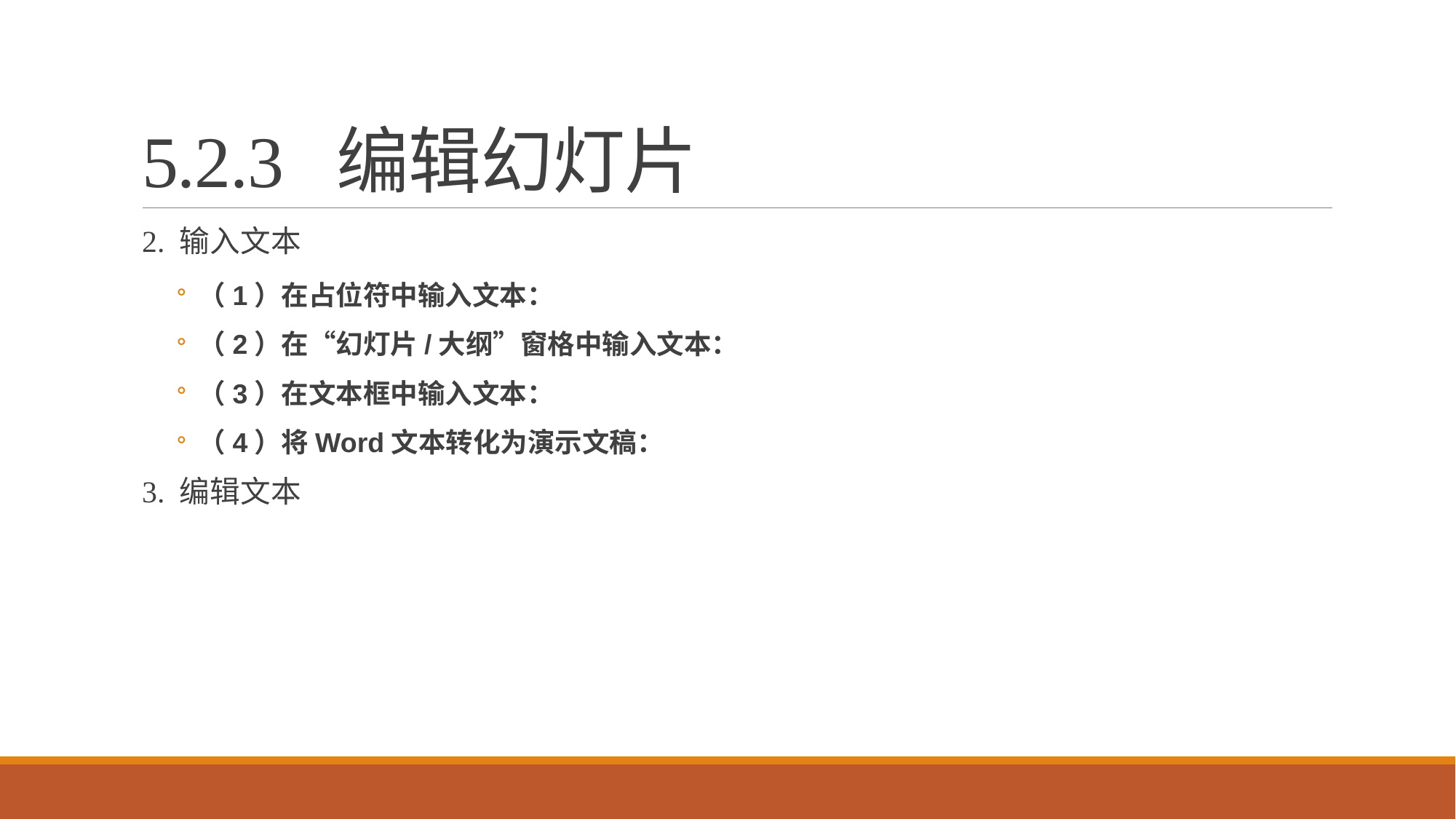

# 5.2.3  编辑幻灯片
2. 输入文本
（1）在占位符中输入文本：
（2）在“幻灯片/大纲”窗格中输入文本：
（3）在文本框中输入文本：
（4）将Word文本转化为演示文稿：
3. 编辑文本